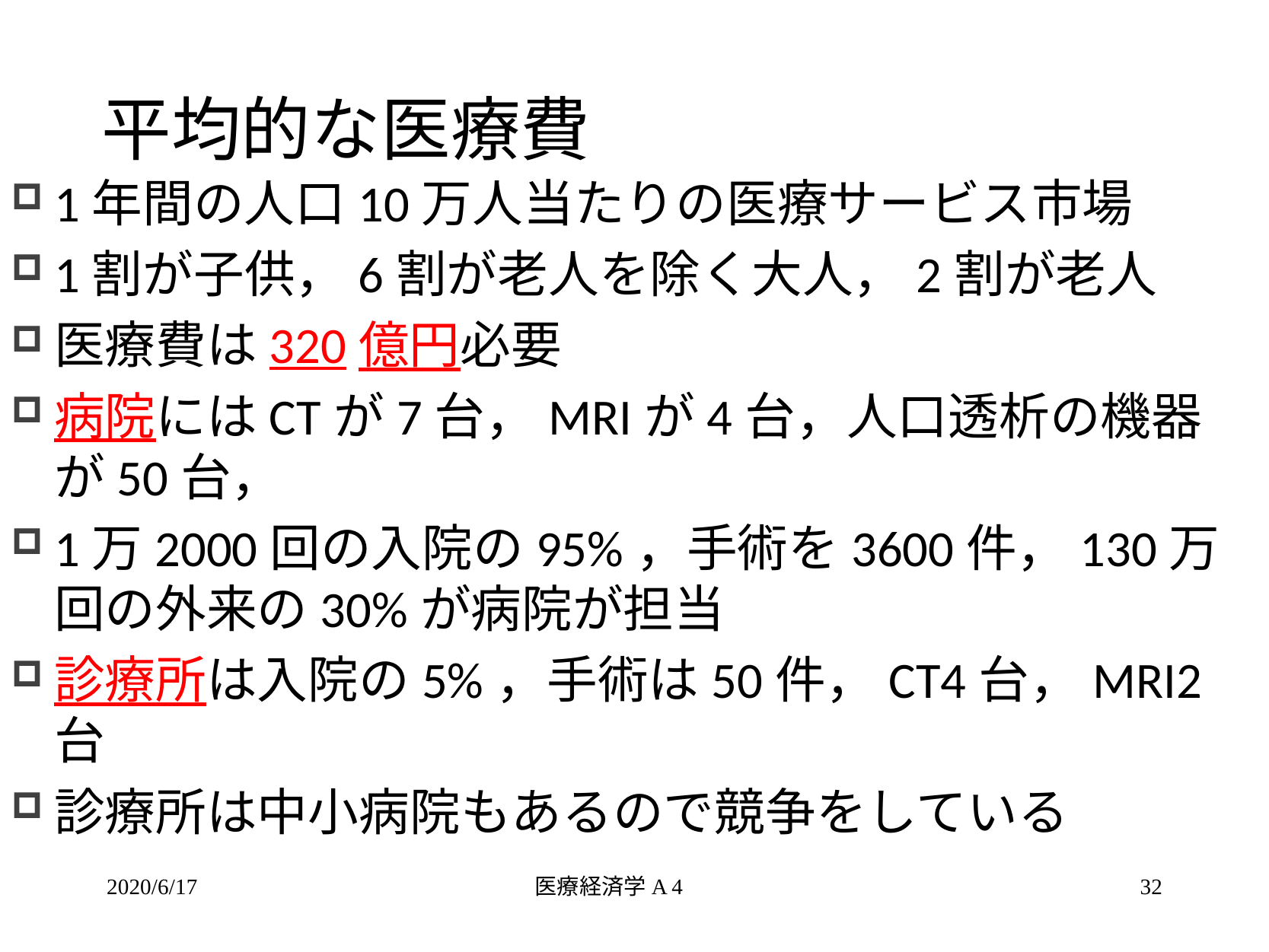

# 平均的な医療費
1年間の人口10万人当たりの医療サービス市場
1割が子供，6割が老人を除く大人，2割が老人
医療費は320億円必要
病院にはCTが7台，MRIが4台，人口透析の機器が50台，
1万2000回の入院の95%，手術を3600件，130万回の外来の30%が病院が担当
診療所は入院の5%，手術は50件，CT4台，MRI2台
診療所は中小病院もあるので競争をしている

2020/6/17
医療経済学A 4
32